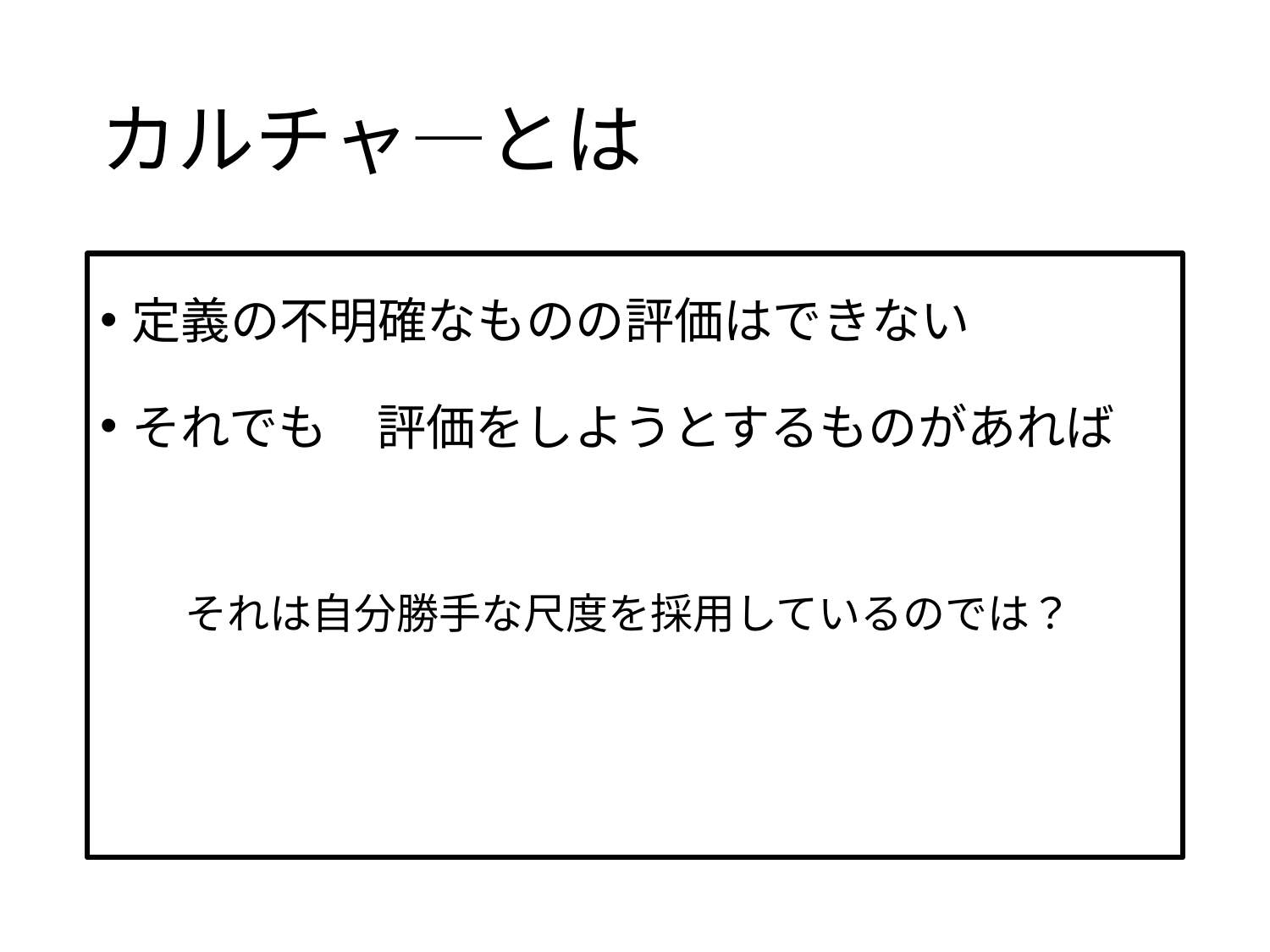

# カルチャ―とは
定義の不明確なものの評価はできない
それでも　評価をしようとするものがあれば
　　それは自分勝手な尺度を採用しているのでは？